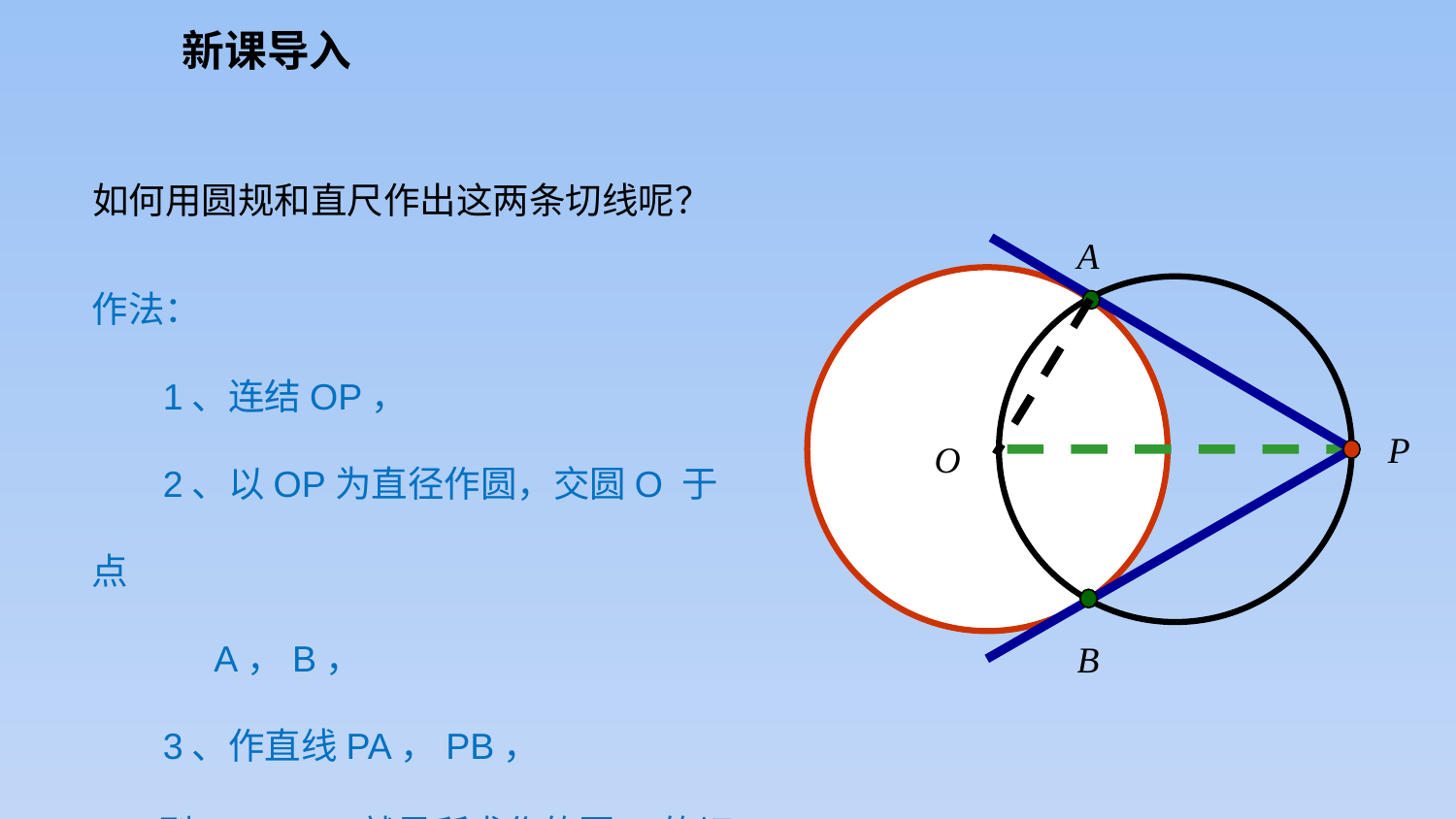

新课导入
如何用圆规和直尺作出这两条切线呢？
A
作法：
       1、连结OP，
       2、以OP为直径作圆，交圆O 于点
            A，B，
       3、作直线PA，PB，
       则PA，PB就是所求作的圆O的切线.

  ·

P
O

O

B